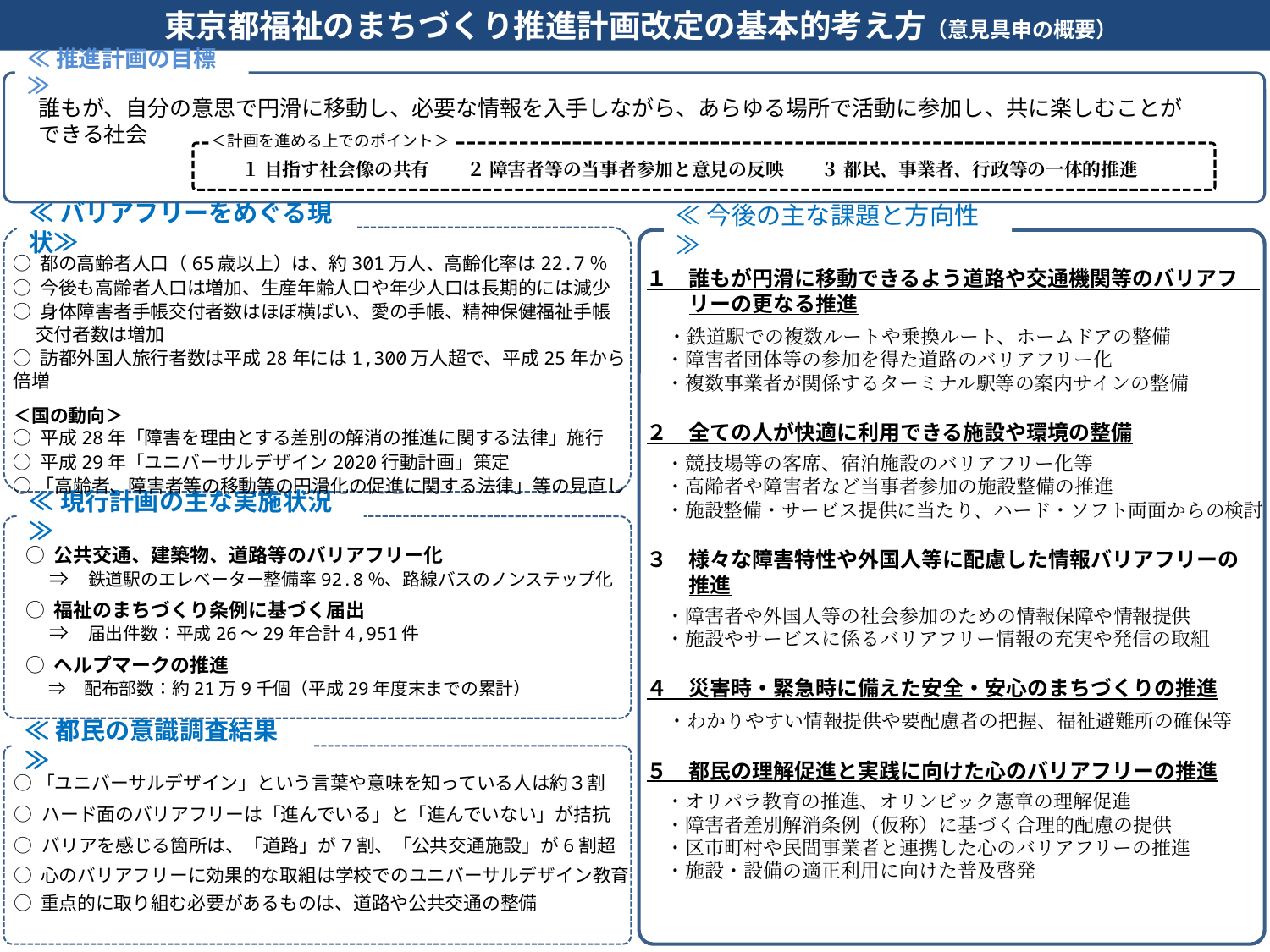

東京都福祉のまちづくり推進計画改定の基本的考え方（意見具申の概要）
≪推進計画の目標≫

　　誰もが、自分の意思で円滑に移動し、必要な情報を入手しながら、あらゆる場所で活動に参加し、共に楽しむことが
　　できる社会
＜計画を進める上でのポイント＞

　１ 目指す社会像の共有　　２ 障害者等の当事者参加と意見の反映　　３ 都民、事業者、行政等の一体的推進

≪バリアフリーをめぐる現状≫
≪今後の主な課題と方向性≫

○ 都の高齢者人口（65歳以上）は、約301万人、高齢化率は22.7％

○ 今後も高齢者人口は増加、生産年齢人口や年少人口は長期的には減少

○ 身体障害者手帳交付者数はほぼ横ばい、愛の手帳、精神保健福祉手帳
　 交付者数は増加

○ 訪都外国人旅行者数は平成28年には1,300万人超で、平成25年から倍増

＜国の動向＞
○ 平成28年「障害を理由とする差別の解消の推進に関する法律」施行

○ 平成29年「ユニバーサルデザイン2020行動計画」策定

○「高齢者、障害者等の移動等の円滑化の促進に関する法律」等の見直し

１　誰もが円滑に移動できるよう道路や交通機関等のバリアフ
　　リーの更なる推進

　・鉄道駅での複数ルートや乗換ルート、ホームドアの整備
　・障害者団体等の参加を得た道路のバリアフリー化
　・複数事業者が関係するターミナル駅等の案内サインの整備

２　全ての人が快適に利用できる施設や環境の整備

　・競技場等の客席、宿泊施設のバリアフリー化等
　・高齢者や障害者など当事者参加の施設整備の推進
　・施設整備・サービス提供に当たり、ハード・ソフト両面からの検討

３　様々な障害特性や外国人等に配慮した情報バリアフリーの
　　推進

　・障害者や外国人等の社会参加のための情報保障や情報提供
　・施設やサービスに係るバリアフリー情報の充実や発信の取組

４　災害時・緊急時に備えた安全・安心のまちづくりの推進

　・わかりやすい情報提供や要配慮者の把握、福祉避難所の確保等

５　都民の理解促進と実践に向けた心のバリアフリーの推進

　・オリパラ教育の推進、オリンピック憲章の理解促進
　・障害者差別解消条例（仮称）に基づく合理的配慮の提供
　・区市町村や民間事業者と連携した心のバリアフリーの推進
　・施設・設備の適正利用に向けた普及啓発

≪現行計画の主な実施状況≫

○ 公共交通、建築物、道路等のバリアフリー化
　 ⇒　鉄道駅のエレベーター整備率92.8％、路線バスのノンステップ化

○ 福祉のまちづくり条例に基づく届出
　 ⇒　届出件数：平成26～29年合計4,951件

○ ヘルプマークの推進
　 ⇒　配布部数：約21万9千個（平成29年度末までの累計）
≪都民の意識調査結果≫

○「ユニバーサルデザイン」という言葉や意味を知っている人は約３割

○ ハード面のバリアフリーは「進んでいる」と「進んでいない」が拮抗

○ バリアを感じる箇所は、「道路」が7割、「公共交通施設」が6割超

○ 心のバリアフリーに効果的な取組は学校でのユニバーサルデザイン教育

○ 重点的に取り組む必要があるものは、道路や公共交通の整備